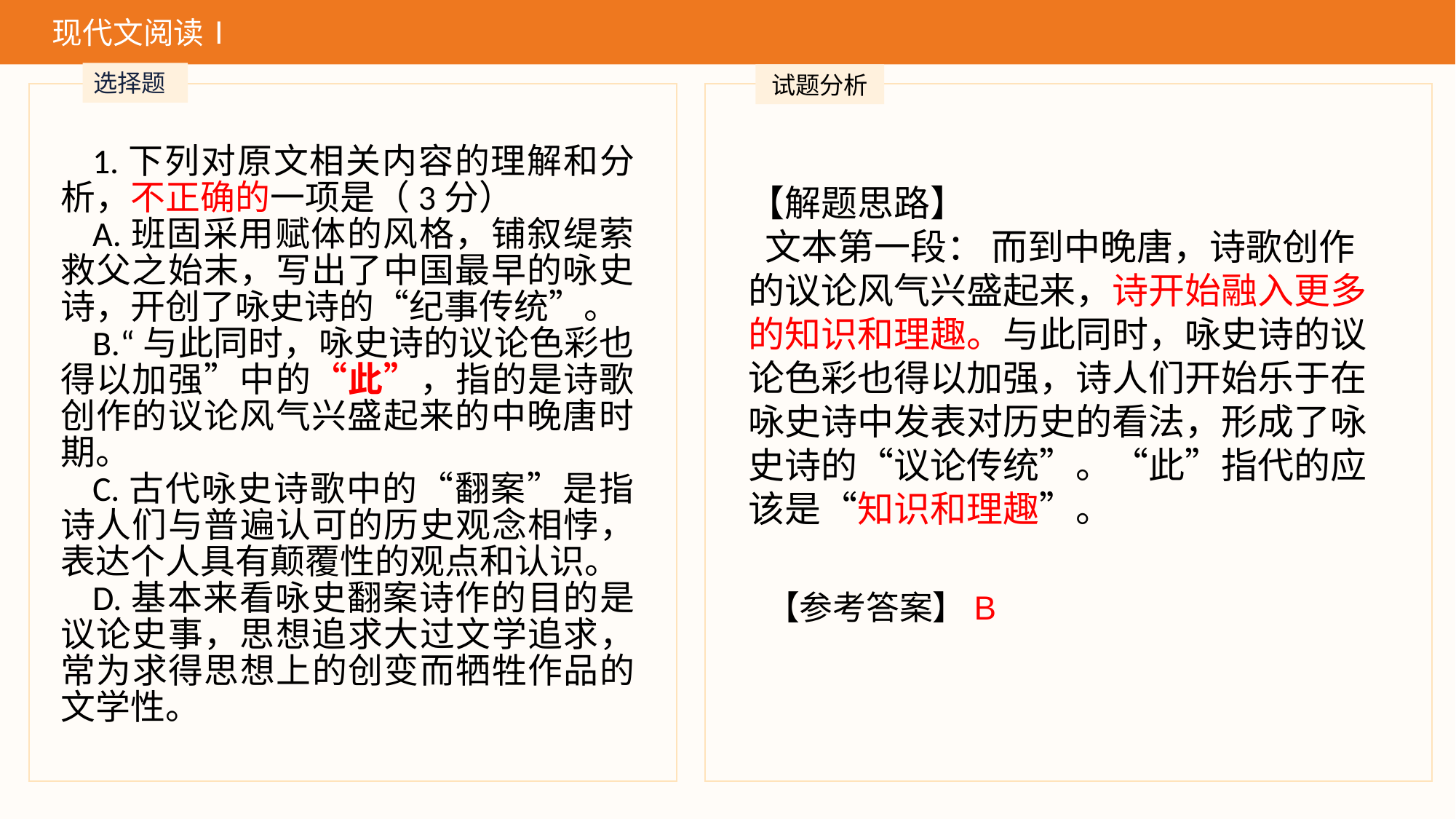

现代文阅读Ⅰ
选择题
试题分析

1.下列对原文相关内容的理解和分析，不正确的一项是（3分）
A.班固采用赋体的风格，铺叙缇萦救父之始末，写出了中国最早的咏史诗，开创了咏史诗的“纪事传统”。
B.“与此同时，咏史诗的议论色彩也得以加强”中的“此”，指的是诗歌创作的议论风气兴盛起来的中晚唐时期。
C.古代咏史诗歌中的“翻案”是指诗人们与普遍认可的历史观念相悖，表达个人具有颠覆性的观点和认识。
D.基本来看咏史翻案诗作的目的是议论史事，思想追求大过文学追求，常为求得思想上的创变而牺牲作品的文学性。
【解题思路】
 文本第一段： 而到中晚唐，诗歌创作的议论风气兴盛起来，诗开始融入更多的知识和理趣。与此同时，咏史诗的议论色彩也得以加强，诗人们开始乐于在咏史诗中发表对历史的看法，形成了咏史诗的“议论传统”。“此”指代的应该是“知识和理趣”。

【参考答案】B